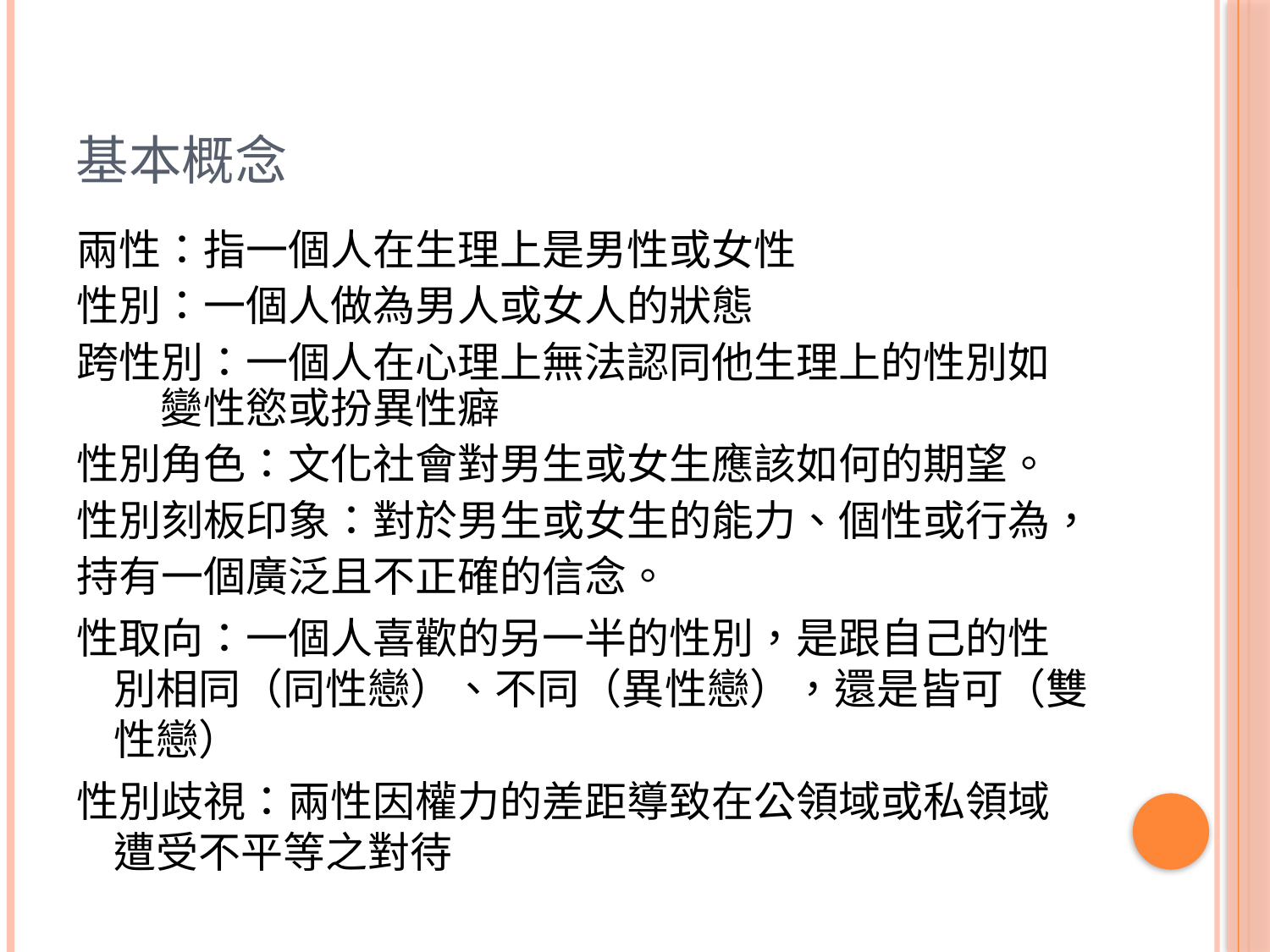

# 基本概念
兩性：指一個人在生理上是男性或女性
性別：一個人做為男人或女人的狀態
跨性別：一個人在心理上無法認同他生理上的性別如   變性慾或扮異性癖
性別角色：文化社會對男生或女生應該如何的期望。
性別刻板印象：對於男生或女生的能力、個性或行為，
持有一個廣泛且不正確的信念。
性取向：一個人喜歡的另一半的性別，是跟自己的性別相同（同性戀）、不同（異性戀），還是皆可（雙性戀）
性別歧視：兩性因權力的差距導致在公領域或私領域遭受不平等之對待